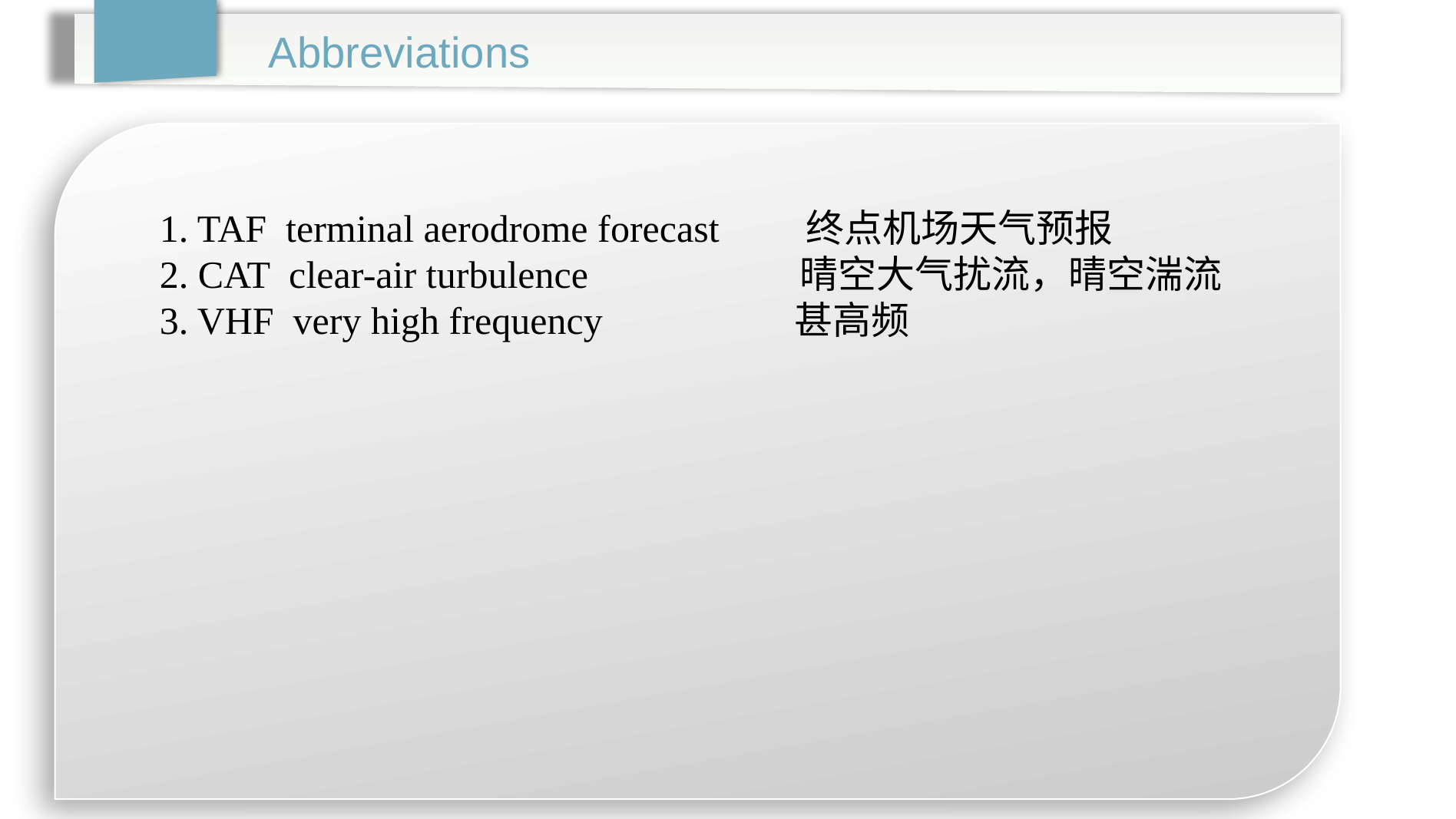

Abbreviations

1. TAF  terminal aerodrome forecast        终点机场天气预报
2. CAT  clear-air turbulence                     晴空大气扰流，晴空湍流
3. VHF  very high frequency                   甚高频